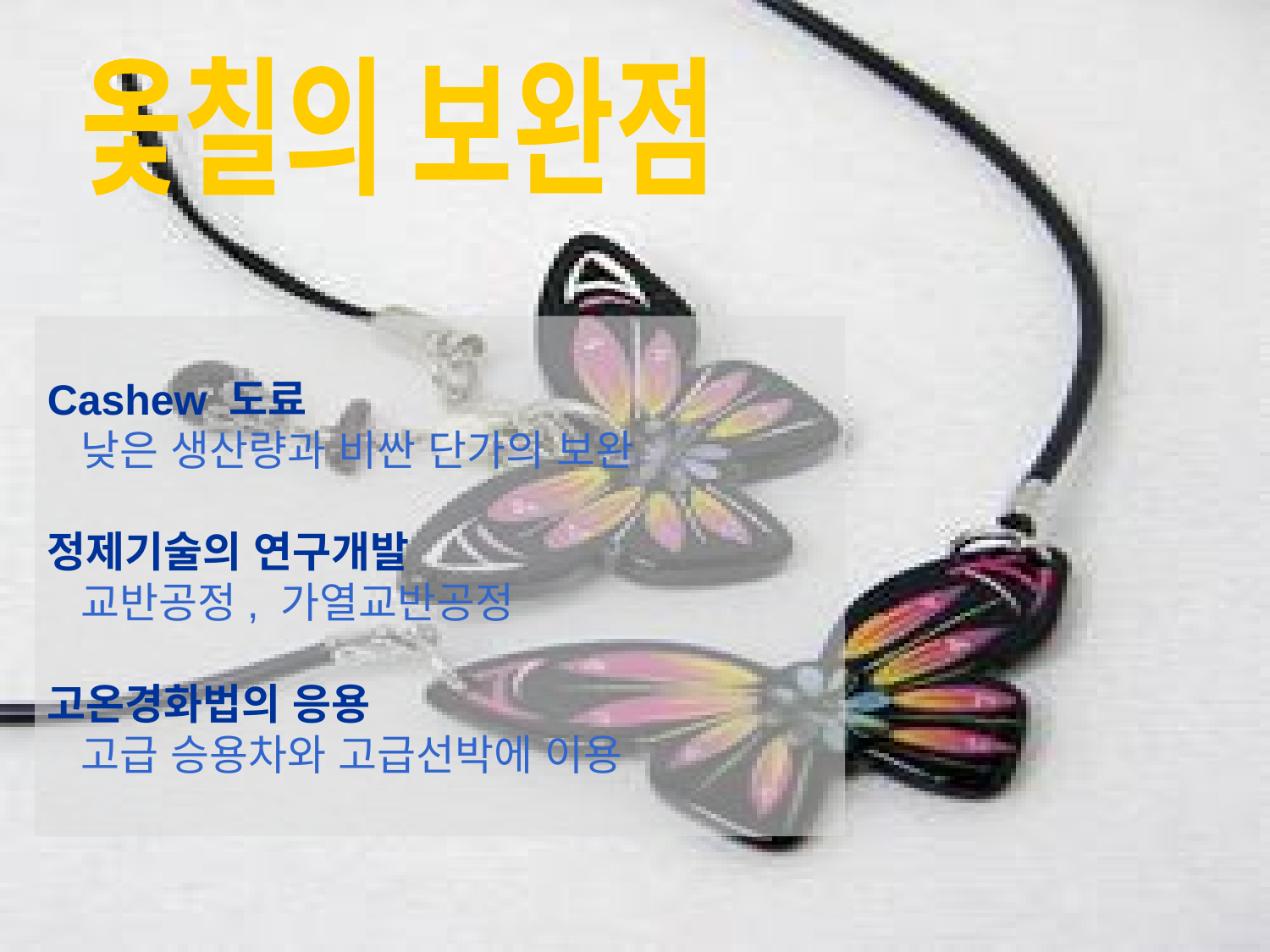

옻칠의 보완점

Cashew 도료
  낮은 생산량과 비싼 단가의 보완

정제기술의 연구개발
  교반공정, 가열교반공정

고온경화법의 응용
  고급 승용차와 고급선박에 이용